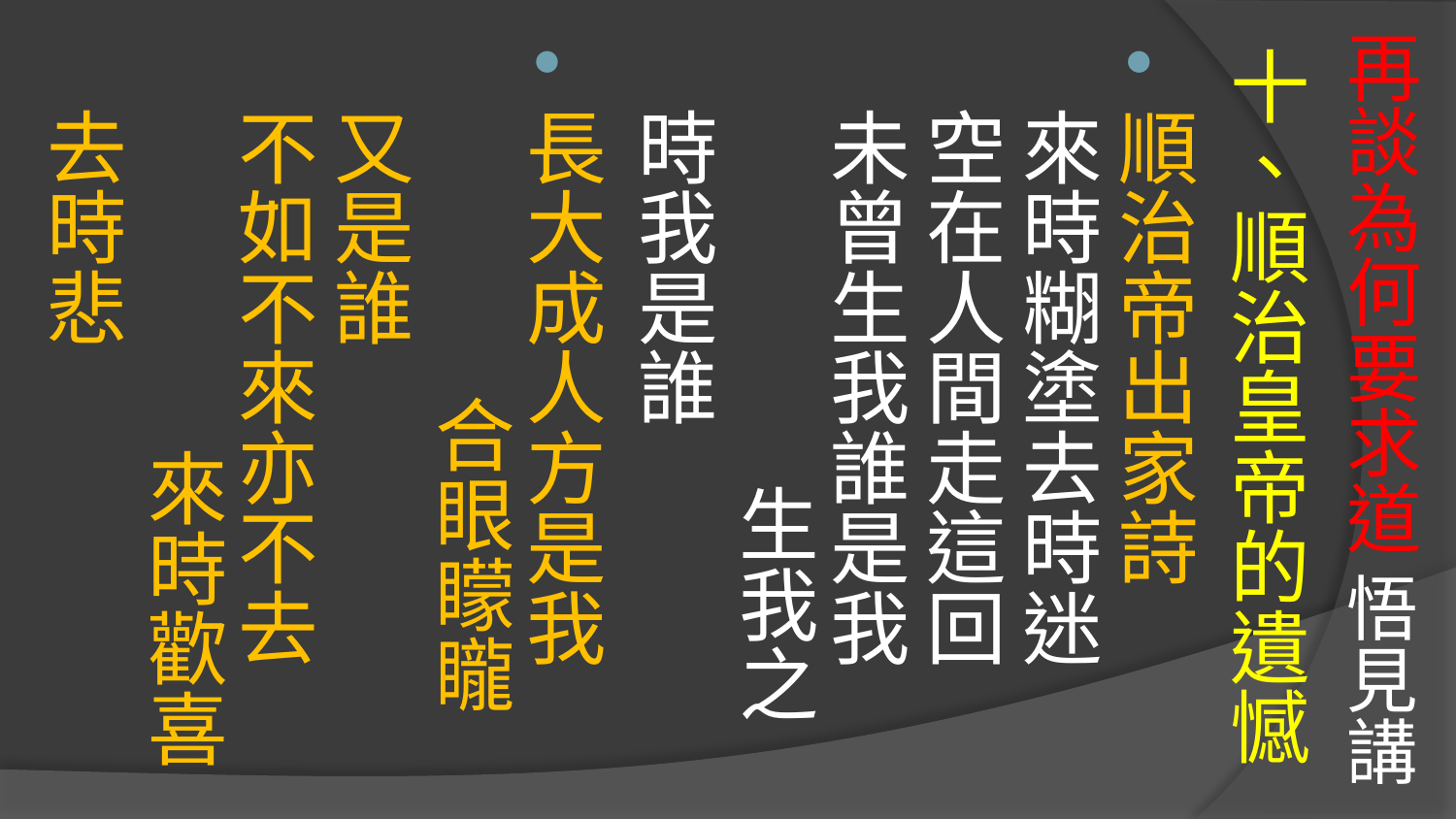

# 再談為何要求道 悟見講
十、順治皇帝的遺憾
順治帝出家詩
來時糊塗去時迷      空在人間走這回
未曾生我誰是我                            生我之時我是誰
長大成人方是我                       合眼矇矓又是誰 
不如不來亦不去                          來時歡喜去時悲